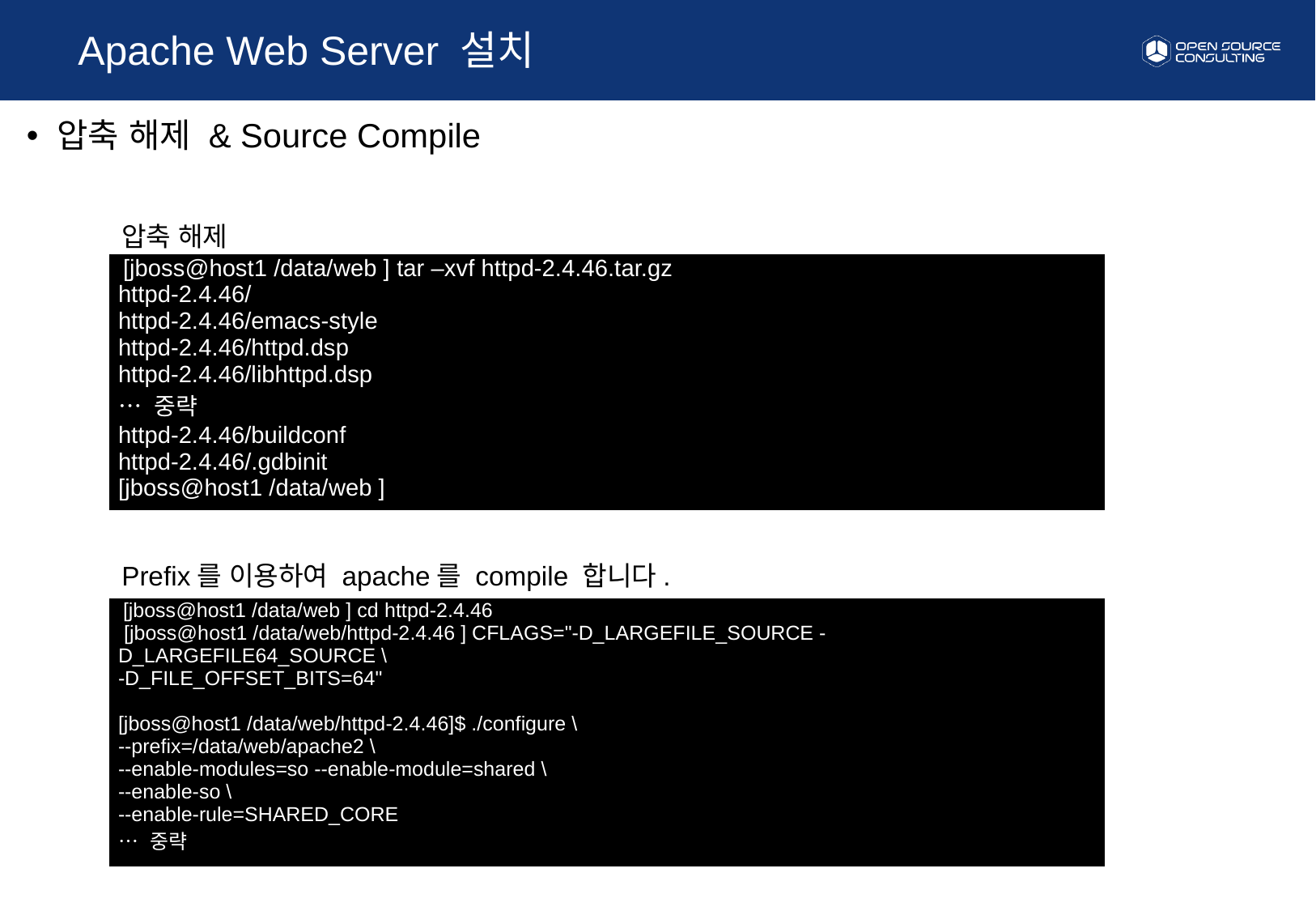

Apache Web Server 설치
압축 해제 & Source Compile
압축 해제

Prefix를 이용하여 apache를 compile 합니다.
| [jboss@host1 /data/web ] tar –xvf httpd-2.4.46.tar.gz httpd-2.4.46/ httpd-2.4.46/emacs-style httpd-2.4.46/httpd.dsp httpd-2.4.46/libhttpd.dsp … 중략 httpd-2.4.46/buildconf httpd-2.4.46/.gdbinit [jboss@host1 /data/web ] |
| --- |
| [jboss@host1 /data/web ] cd httpd-2.4.46 [jboss@host1 /data/web/httpd-2.4.46 ] CFLAGS="-D\_LARGEFILE\_SOURCE -D\_LARGEFILE64\_SOURCE \ -D\_FILE\_OFFSET\_BITS=64" [jboss@host1 /data/web/httpd-2.4.46]$ ./configure \ --prefix=/data/web/apache2 \ --enable-modules=so --enable-module=shared \ --enable-so \ --enable-rule=SHARED\_CORE … 중략 |
| --- |